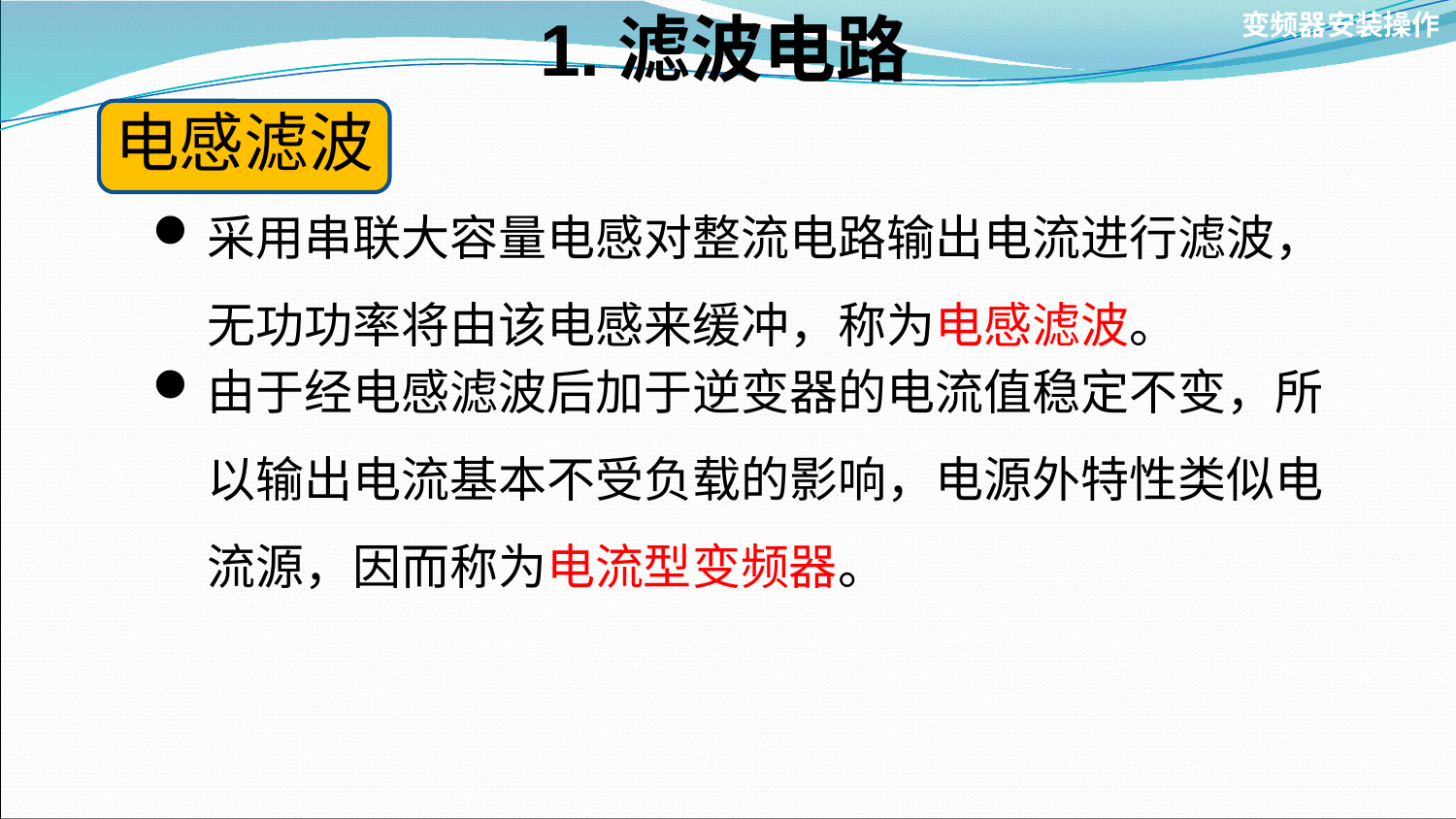

变频器安装操作
# 1.滤波电路
电感滤波

采用串联大容量电感对整流电路输出电流进行滤波，无功功率将由该电感来缓冲，称为电感滤波。
由于经电感滤波后加于逆变器的电流值稳定不变，所以输出电流基本不受负载的影响，电源外特性类似电流源，因而称为电流型变频器。
8